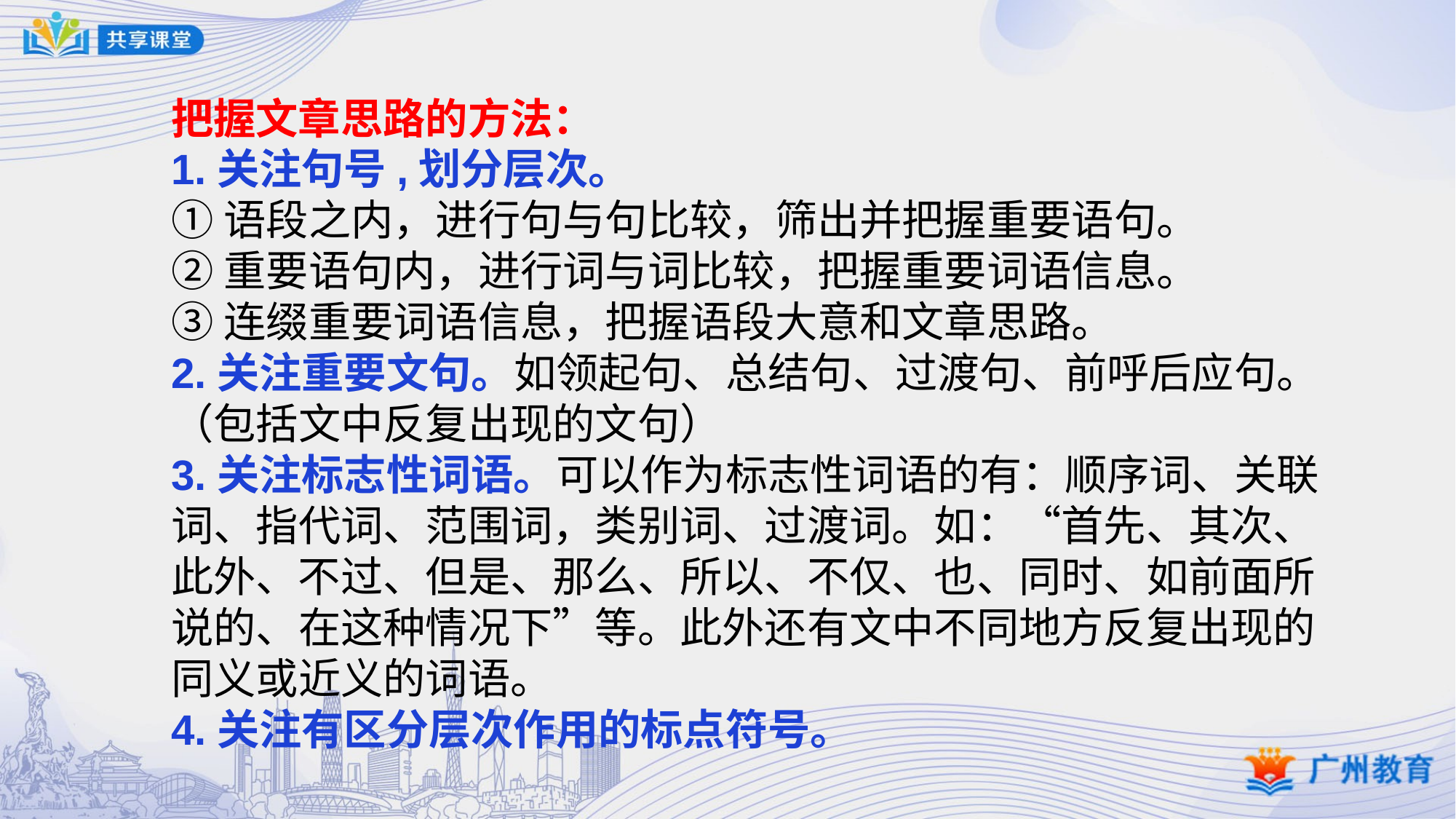

把握文章思路的方法：
1.关注句号,划分层次。
①语段之内，进行句与句比较，筛出并把握重要语句。
②重要语句内，进行词与词比较，把握重要词语信息。
③连缀重要词语信息，把握语段大意和文章思路。
2.关注重要文句。如领起句、总结句、过渡句、前呼后应句。（包括文中反复出现的文句）
3.关注标志性词语。可以作为标志性词语的有：顺序词、关联词、指代词、范围词，类别词、过渡词。如：“首先、其次、此外、不过、但是、那么、所以、不仅、也、同时、如前面所说的、在这种情况下”等。此外还有文中不同地方反复出现的同义或近义的词语。
4.关注有区分层次作用的标点符号。